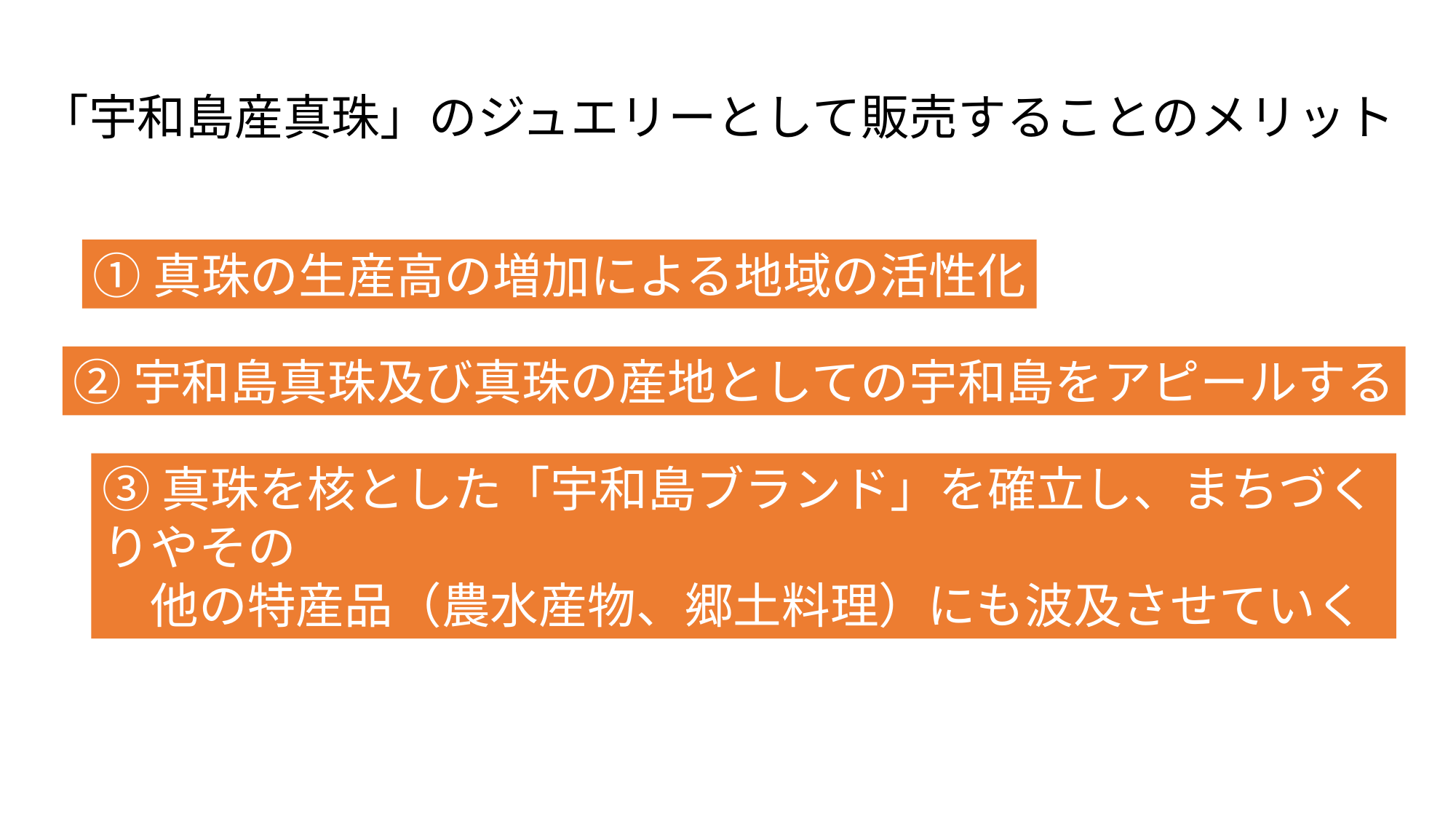

「宇和島産真珠」のジュエリーとして販売することのメリット
①真珠の生産高の増加による地域の活性化
②宇和島真珠及び真珠の産地としての宇和島をアピールする
③真珠を核とした「宇和島ブランド」を確立し、まちづくりやその
　他の特産品（農水産物、郷土料理）にも波及させていく